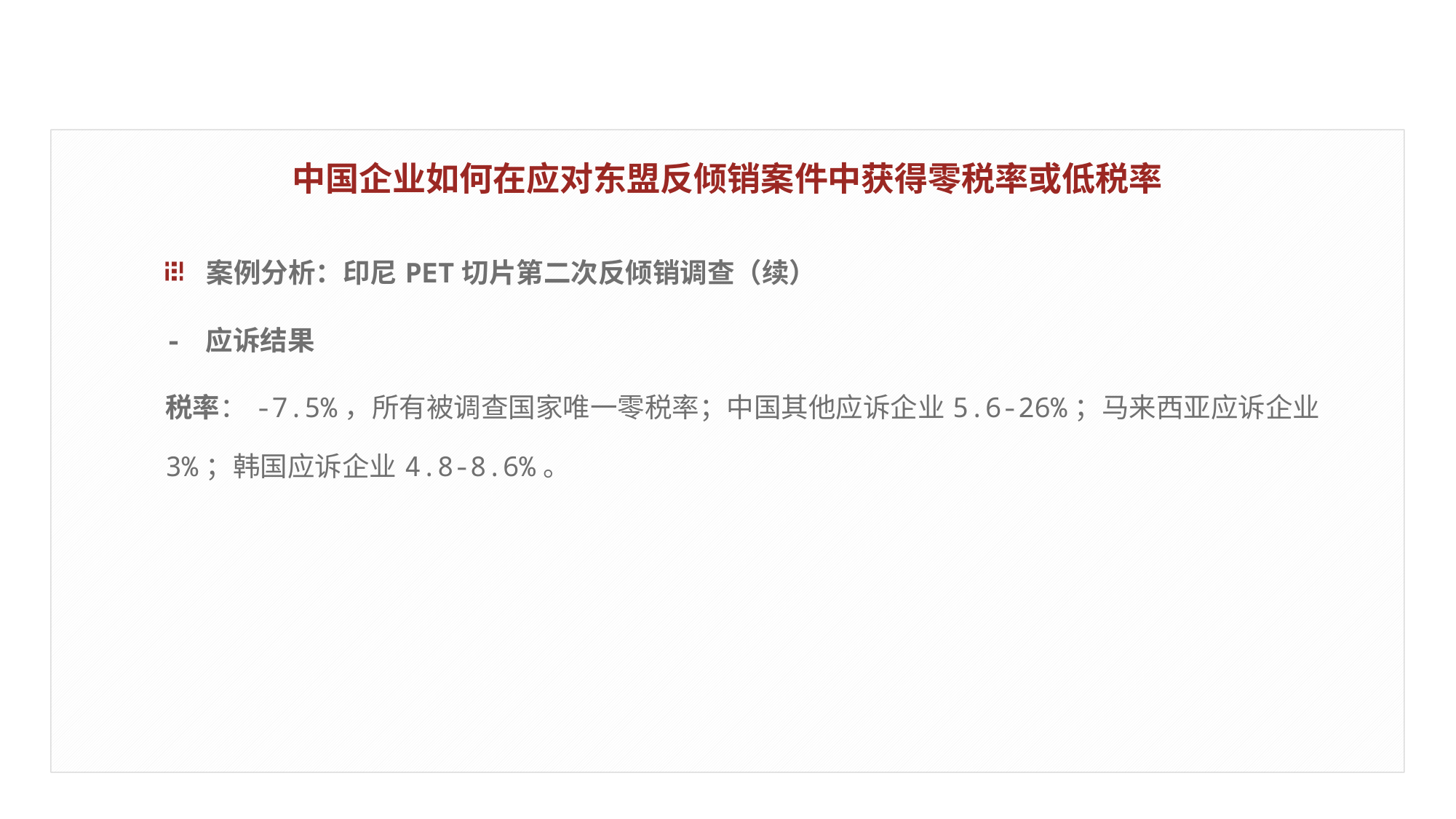

中国企业如何在应对东盟反倾销案件中获得零税率或低税率
案例分析：印尼PET切片第二次反倾销调查（续）
- 应诉结果
税率：-7.5%，所有被调查国家唯一零税率；中国其他应诉企业5.6-26%；马来西亚应诉企业3%；韩国应诉企业4.8-8.6%。